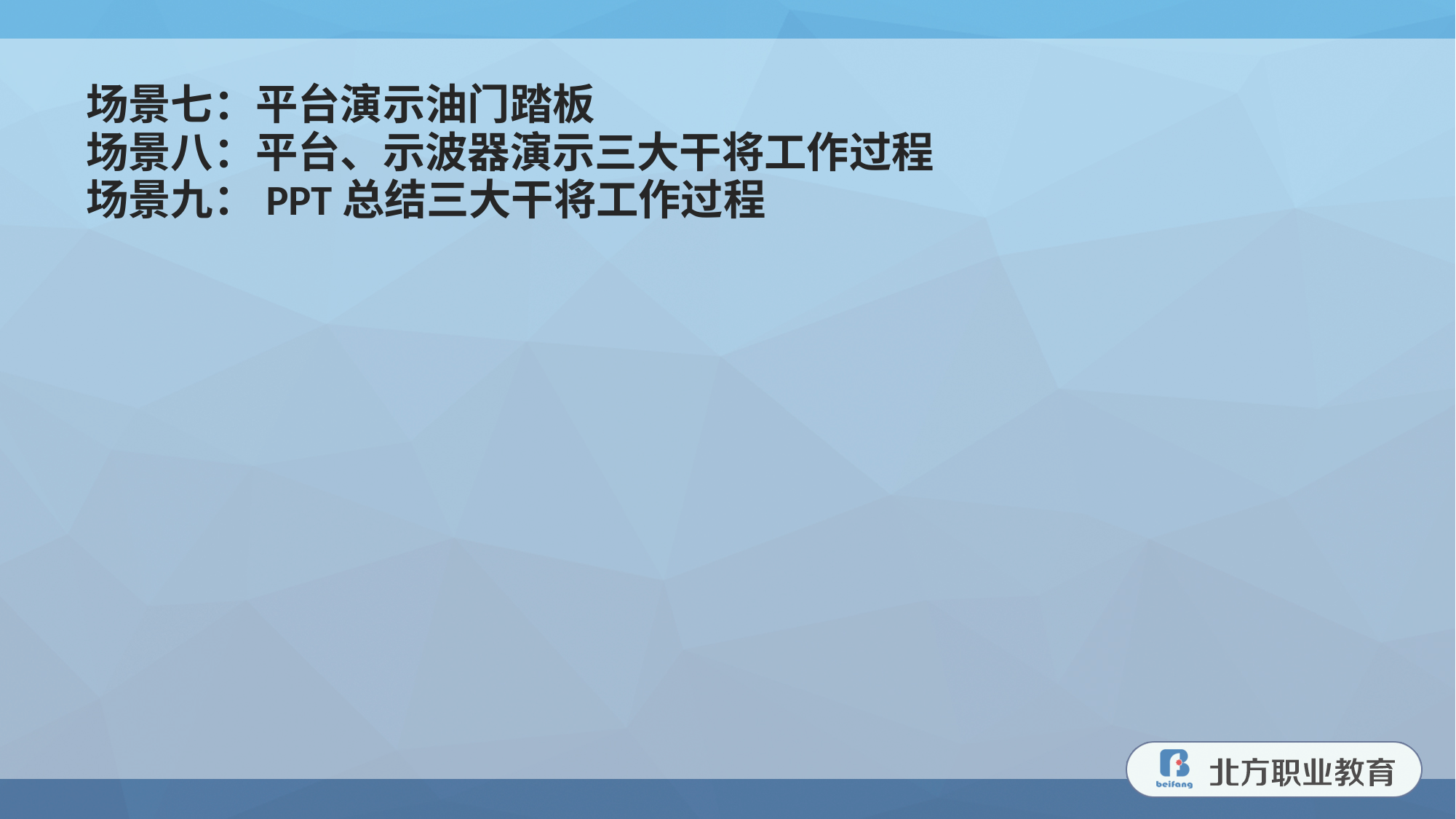

场景七：平台演示油门踏板
场景八：平台、示波器演示三大干将工作过程
场景九：PPT总结三大干将工作过程